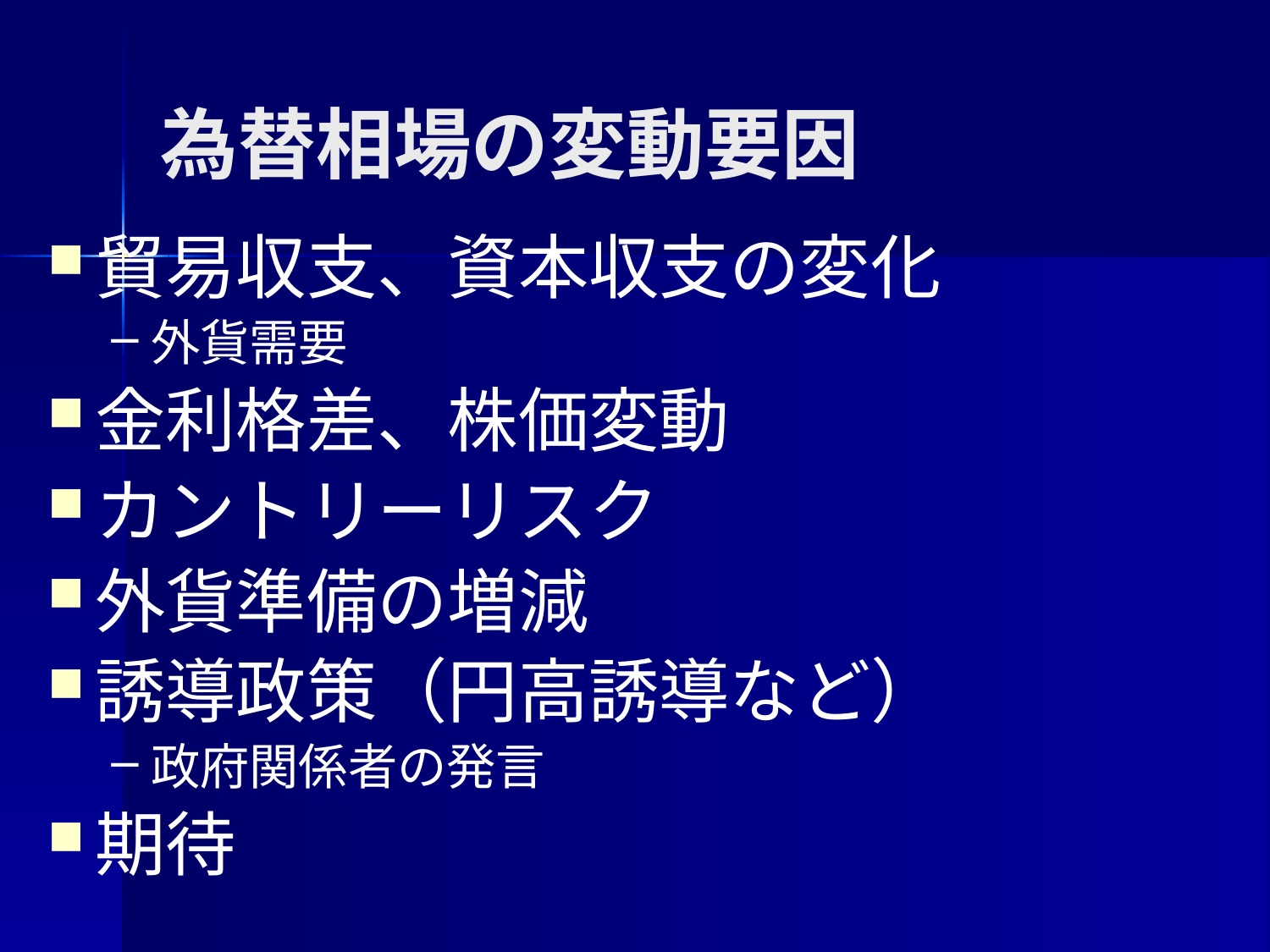

# 為替相場の変動要因
貿易収支、資本収支の変化
外貨需要
金利格差、株価変動
カントリーリスク
外貨準備の増減
誘導政策（円高誘導など）
政府関係者の発言
期待